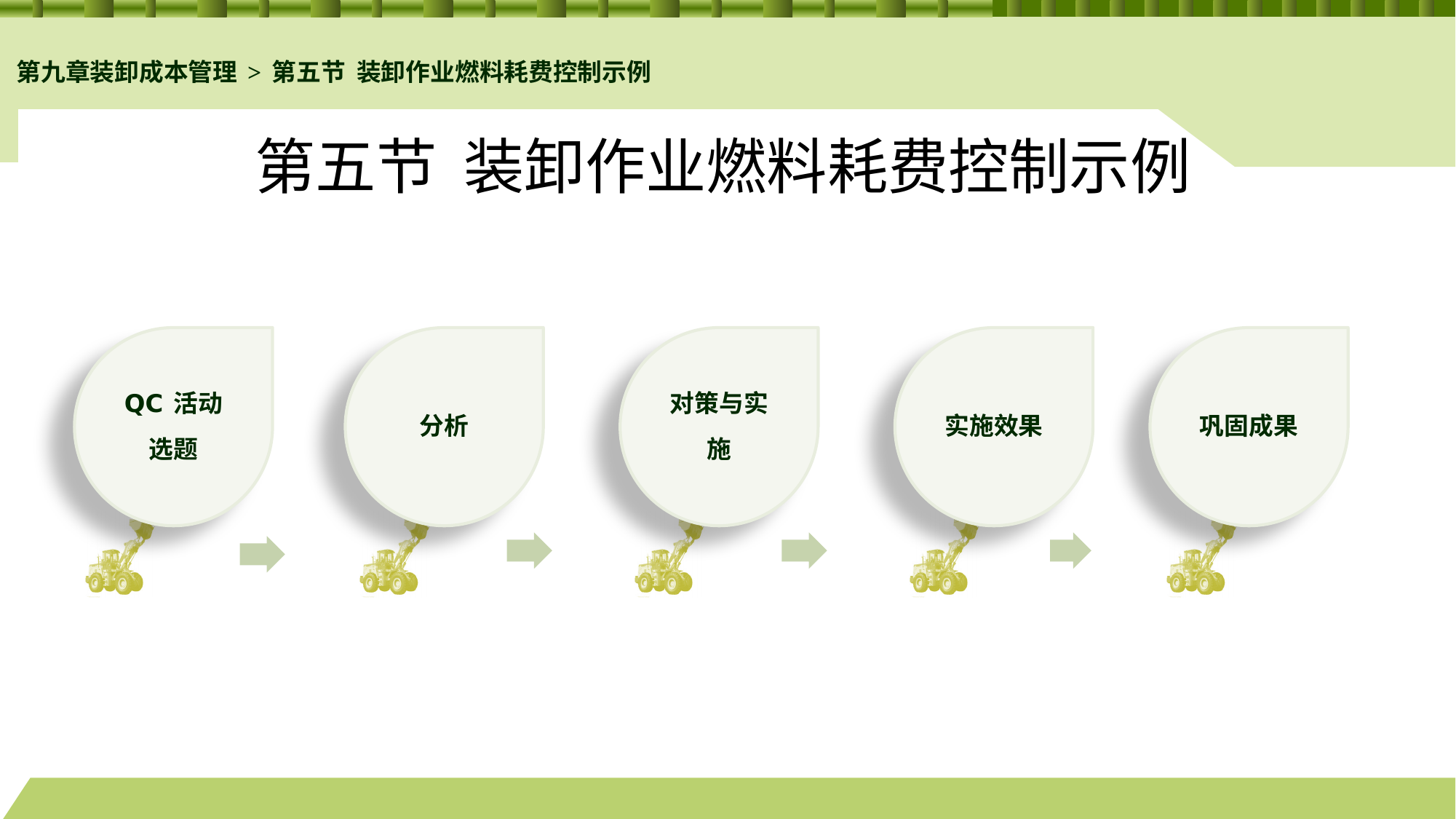

第九章装卸成本管理>第五节  装卸作业燃料耗费控制示例
# 第五节  装卸作业燃料耗费控制示例
QC活动选题

分析

对策与实施

实施效果

巩固成果